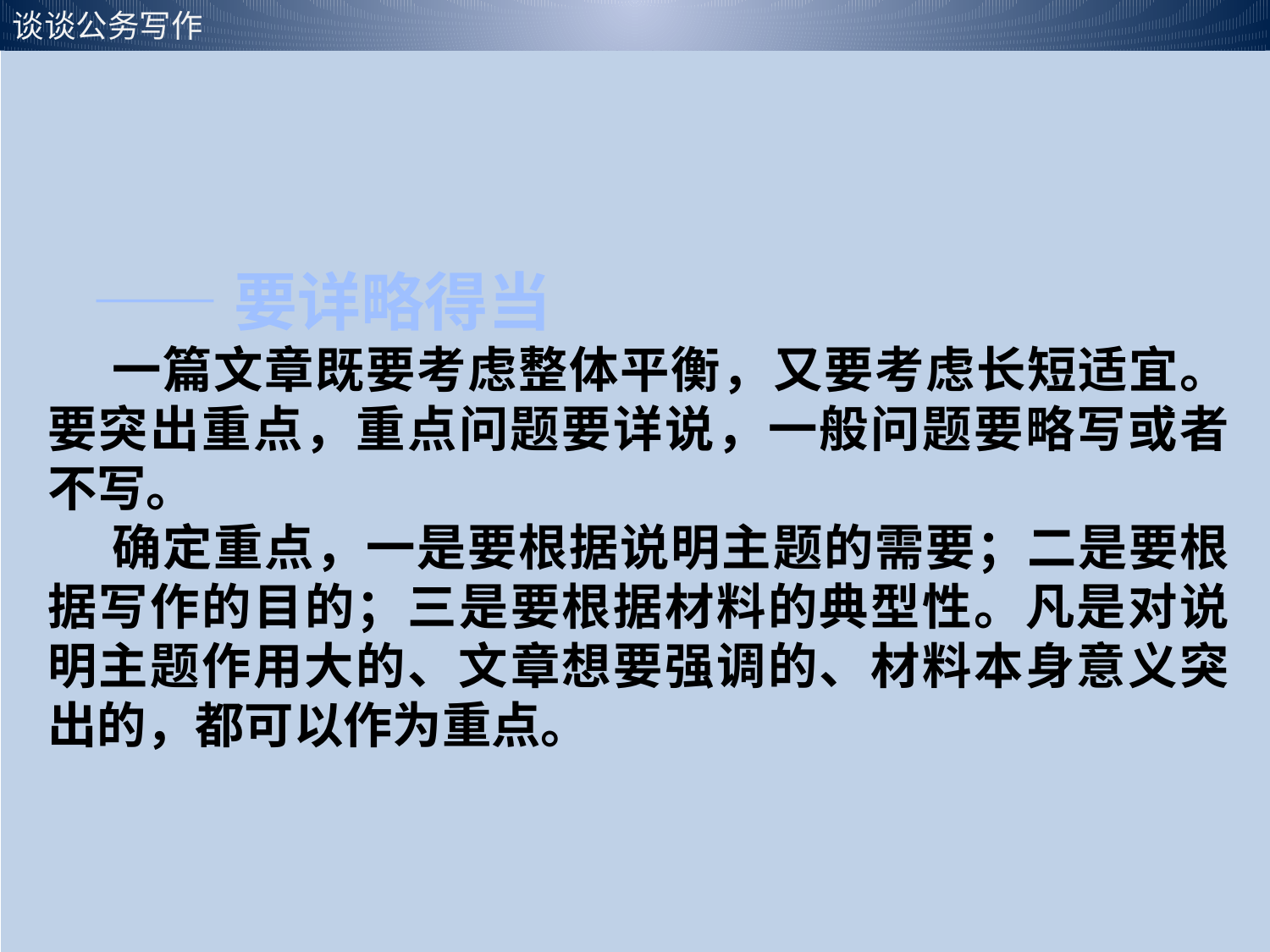

——要详略得当
    一篇文章既要考虑整体平衡，又要考虑长短适宜。要突出重点，重点问题要详说，一般问题要略写或者不写。
    确定重点，一是要根据说明主题的需要；二是要根据写作的目的；三是要根据材料的典型性。凡是对说明主题作用大的、文章想要强调的、材料本身意义突出的，都可以作为重点。